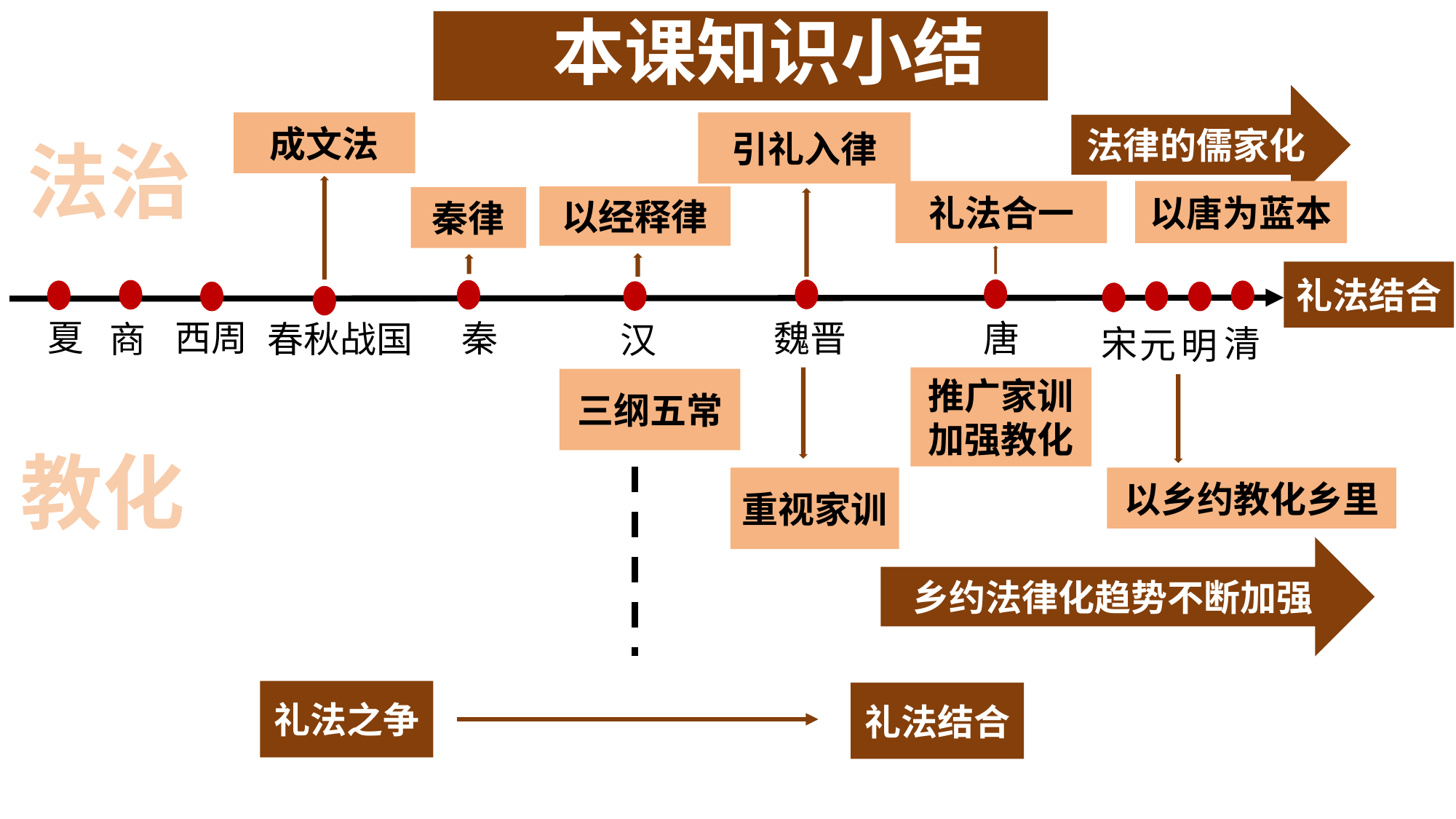

本课知识小结
法律的儒家化
成文法
引礼入律
法治

礼法合一
以唐为蓝本
以经释律
秦律

礼法结合

元
魏晋
西周
夏
唐
商
秦
汉
春秋战国
清
宋
明

推广家训加强教化
三纲五常

教化
重视家训
以乡约教化乡里
乡约法律化趋势不断加强
礼法之争
礼法结合